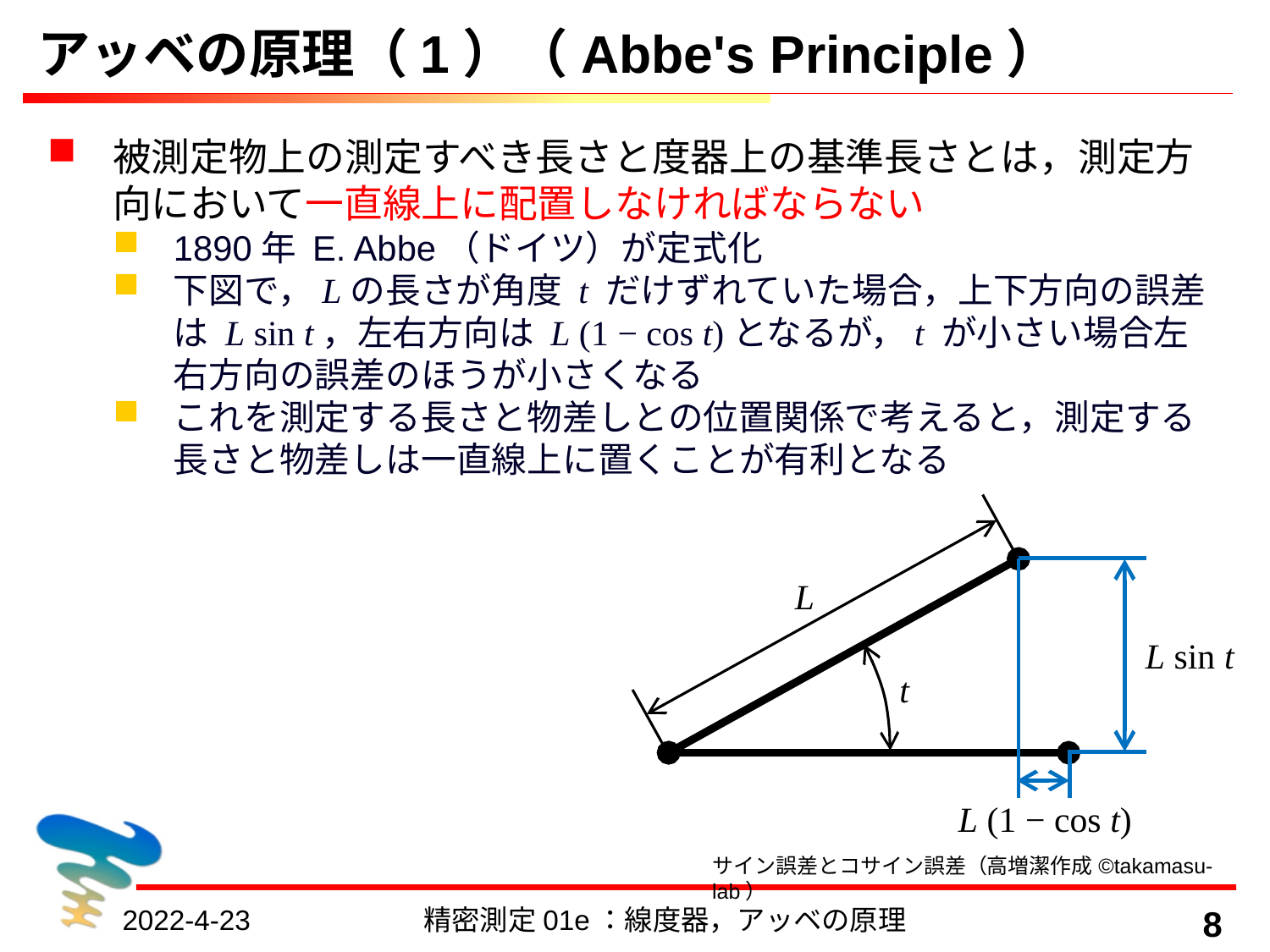

# アッベの原理（1）（Abbe's Principle）
被測定物上の測定すべき長さと度器上の基準長さとは，測定方向において一直線上に配置しなければならない
1890年 E. Abbe（ドイツ）が定式化
下図で，Lの長さが角度 t だけずれていた場合，上下方向の誤差は L sin t，左右方向は L (1 − cos t)となるが，t が小さい場合左右方向の誤差のほうが小さくなる
これを測定する長さと物差しとの位置関係で考えると，測定する長さと物差しは一直線上に置くことが有利となる

L
L sin t
t
L (1 − cos t)
サイン誤差とコサイン誤差（高増潔作成©takamasu-lab）
2022-4-23
精密測定01e：線度器，アッベの原理
8